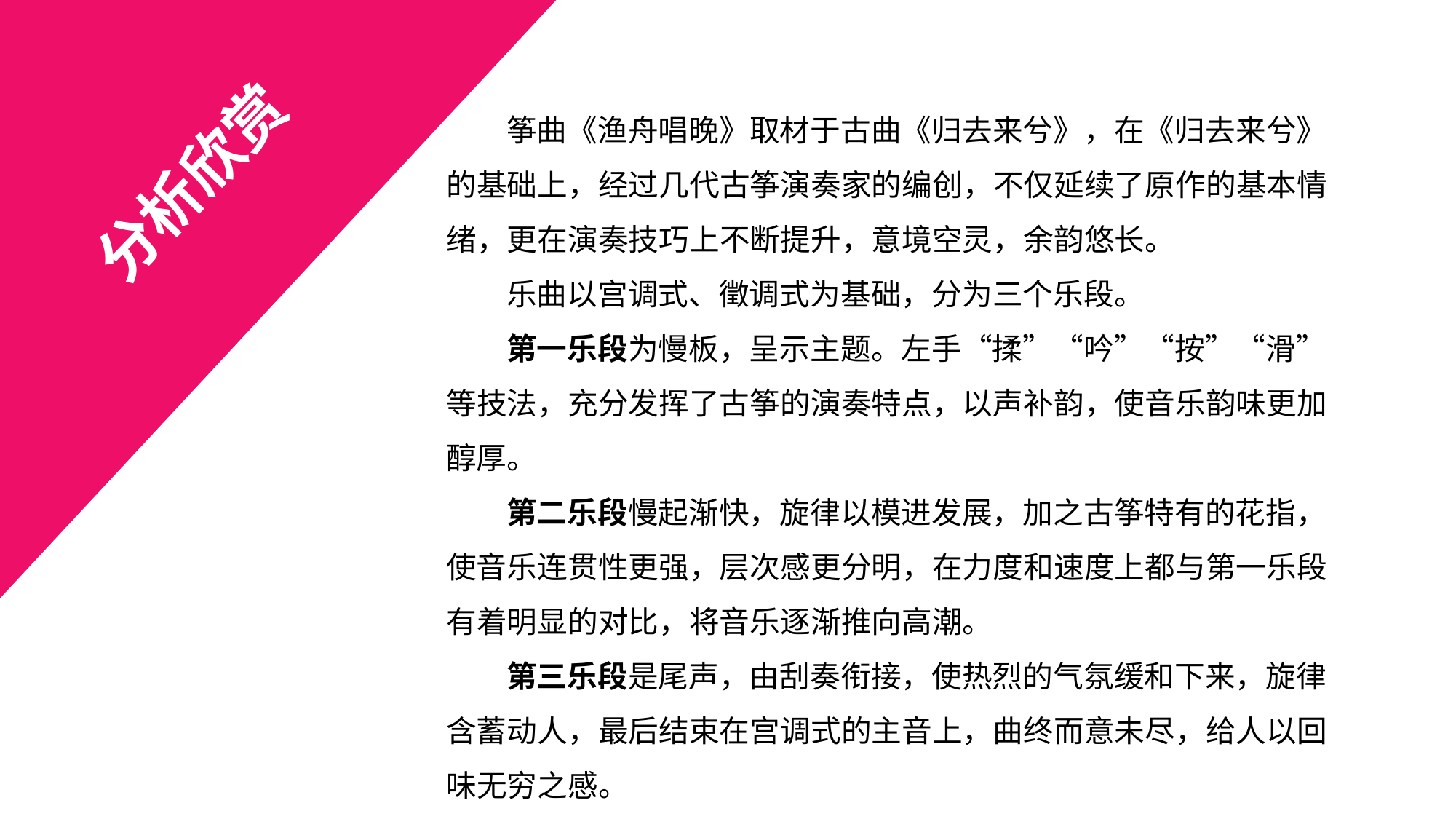

筝曲《渔舟唱晚》取材于古曲《归去来兮》，在《归去来兮》的基础上，经过几代古筝演奏家的编创，不仅延续了原作的基本情绪，更在演奏技巧上不断提升，意境空灵，余韵悠长。
乐曲以宫调式、徵调式为基础，分为三个乐段。
第一乐段为慢板，呈示主题。左手“揉”“吟”“按”“滑”等技法，充分发挥了古筝的演奏特点，以声补韵，使音乐韵味更加醇厚。
第二乐段慢起渐快，旋律以模进发展，加之古筝特有的花指，使音乐连贯性更强，层次感更分明，在力度和速度上都与第一乐段有着明显的对比，将音乐逐渐推向高潮。
第三乐段是尾声，由刮奏衔接，使热烈的气氛缓和下来，旋律含蓄动人，最后结束在宫调式的主音上，曲终而意未尽，给人以回味无穷之感。
分析欣赏